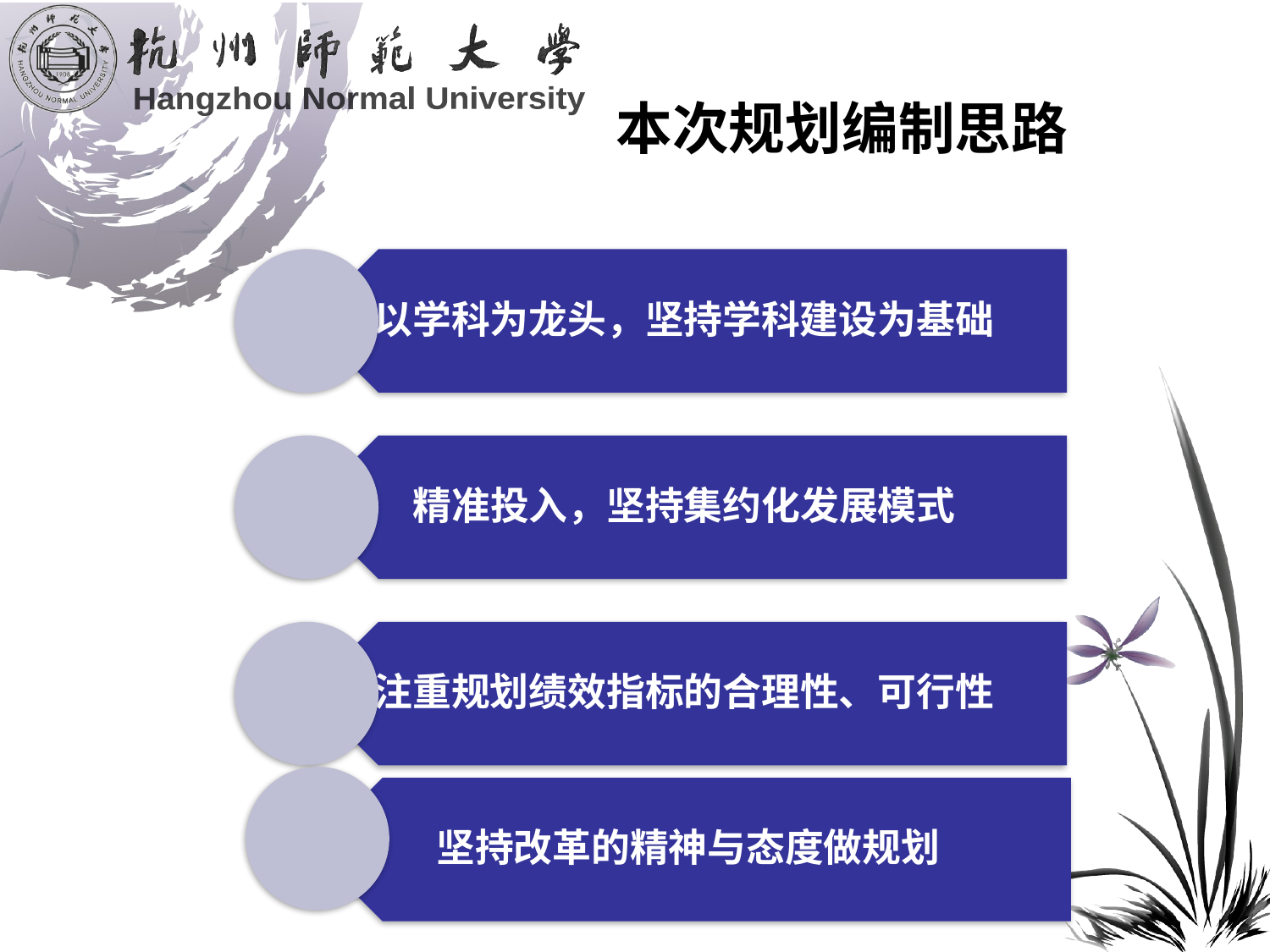

# 本次规划编制思路
以学科为龙头，坚持学科建设为基础
精准投入，坚持集约化发展模式
注重规划绩效指标的合理性、可行性
坚持改革的精神与态度做规划